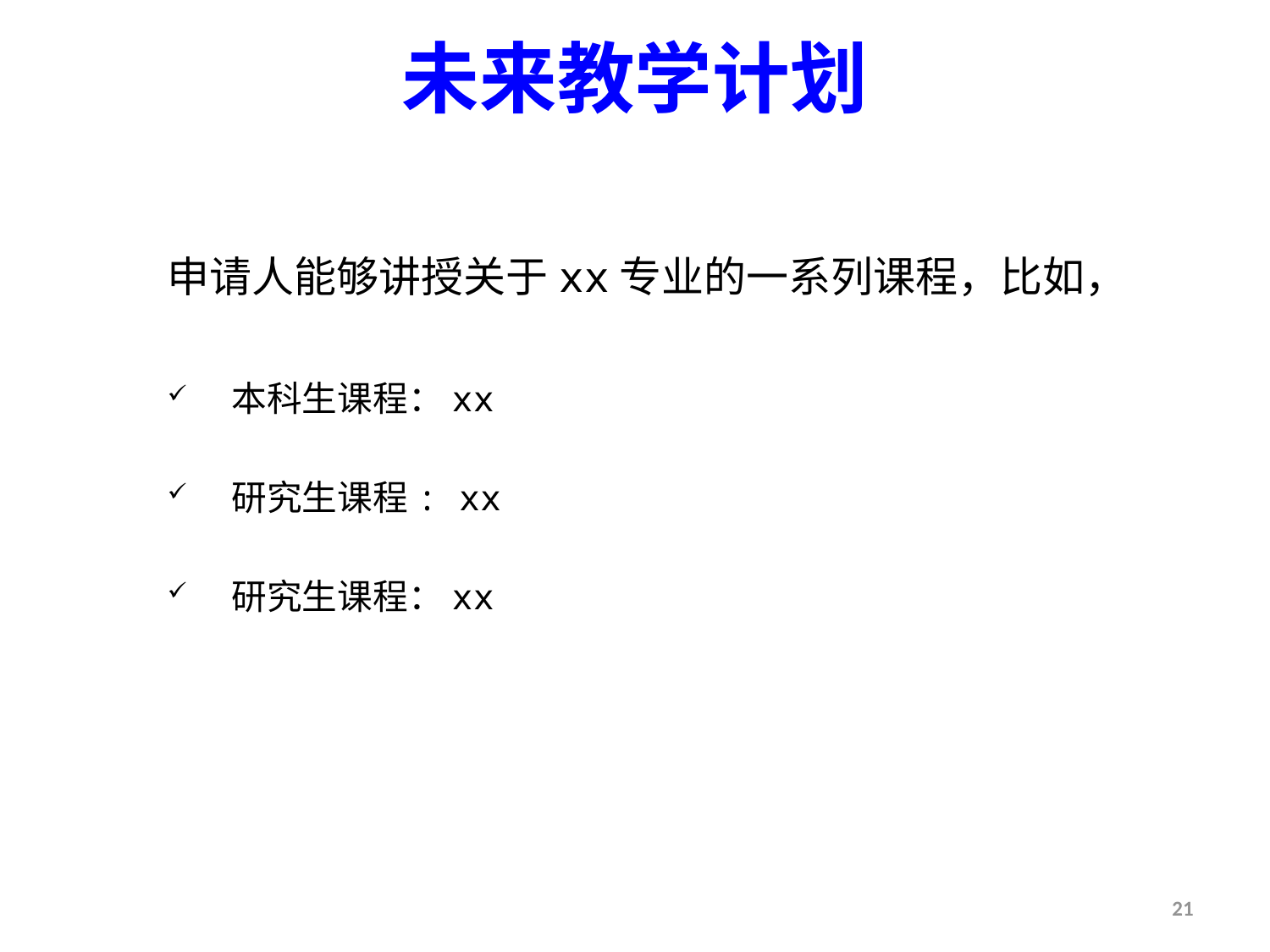

# 未来教学计划

申请人能够讲授关于xx专业的一系列课程，比如，

 本科生课程：xx

 研究生课程: xx

 研究生课程：xx

21